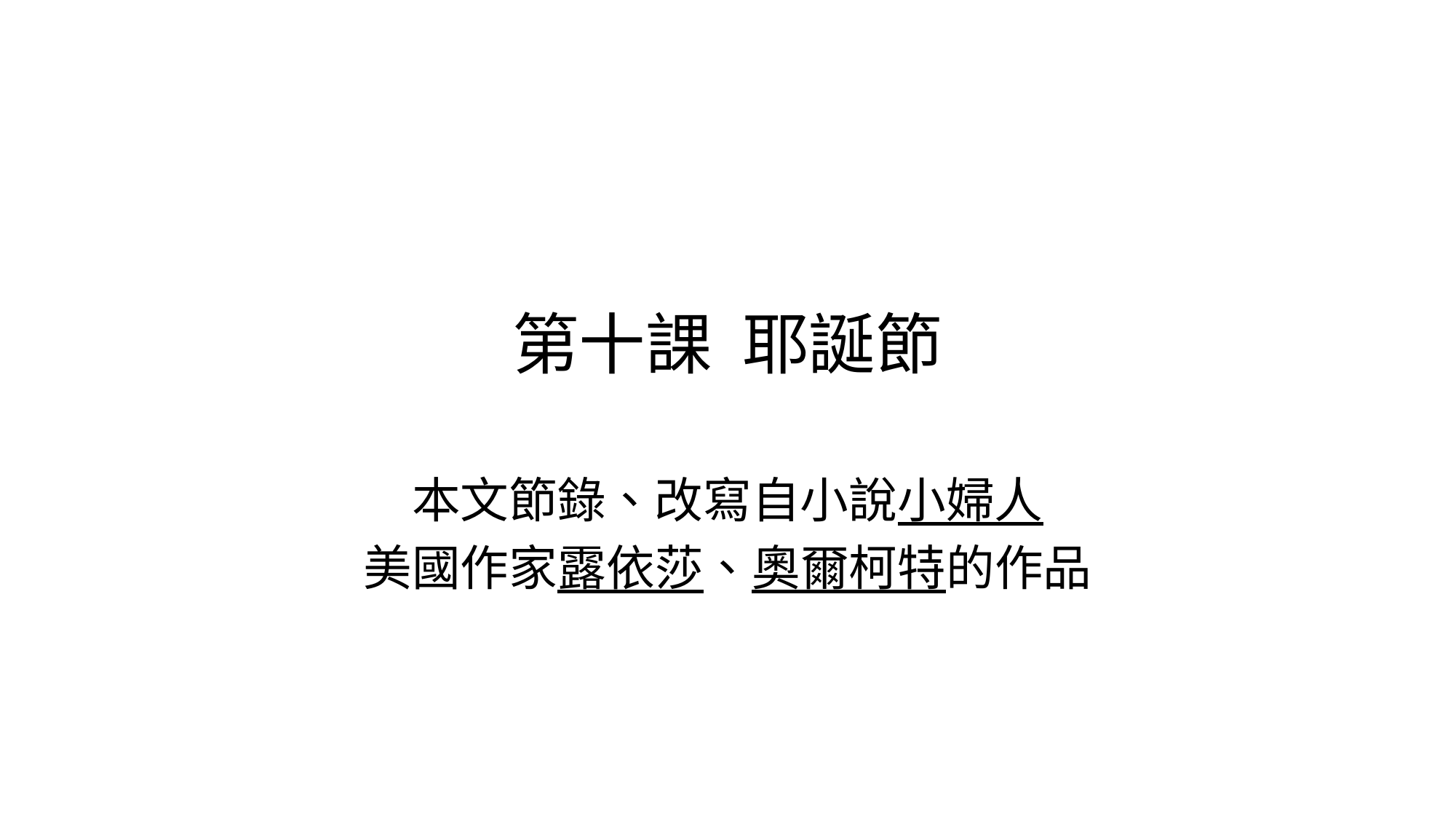

# 第十課  耶誕節
本文節錄、改寫自小說小婦人
美國作家露依莎、奧爾柯特的作品